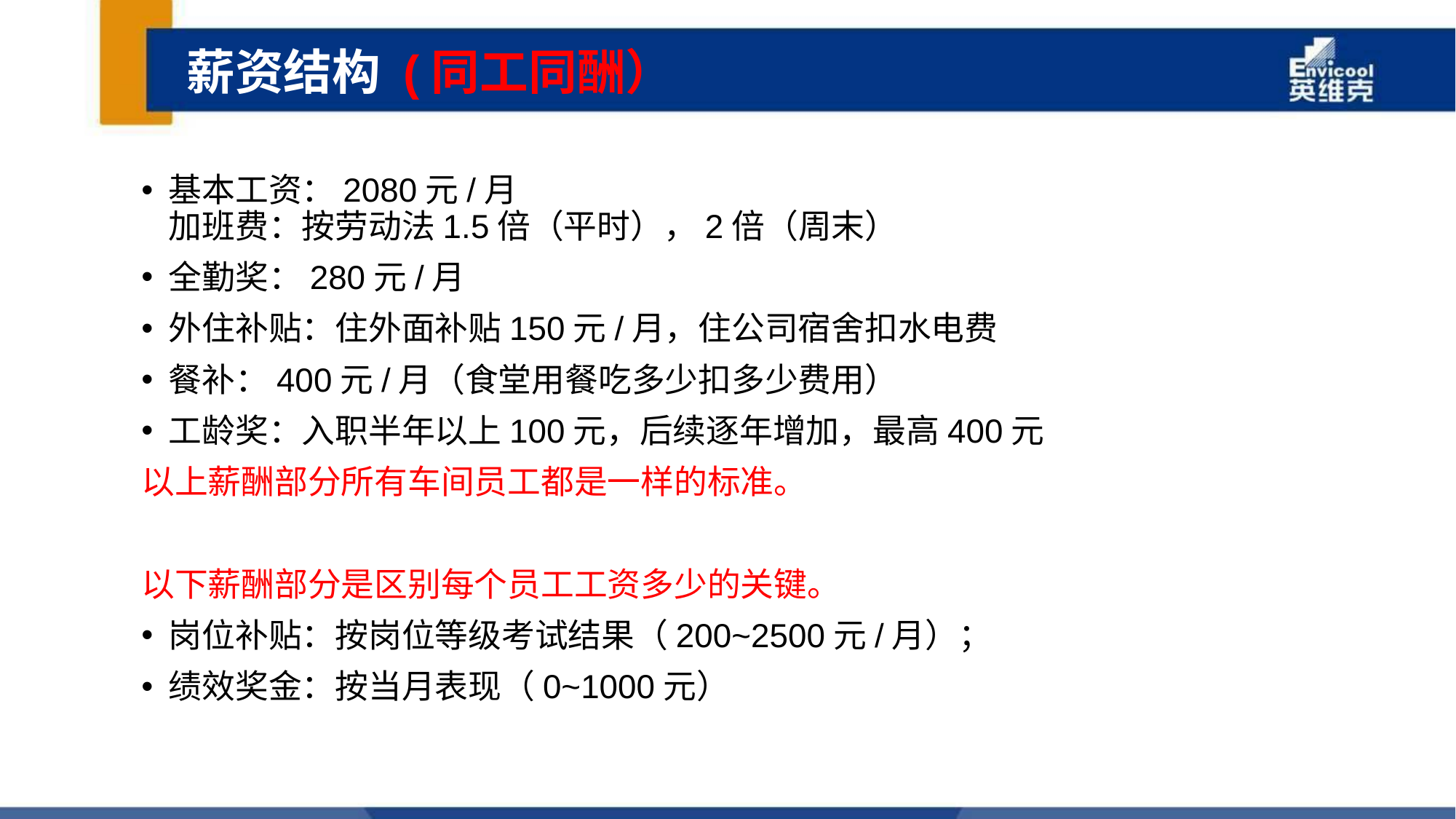

薪资结构 (同工同酬）
基本工资：2080元/月
加班费：按劳动法1.5倍（平时），2倍（周末）
全勤奖：280元/月
外住补贴：住外面补贴150元/月，住公司宿舍扣水电费
餐补：400元/月（食堂用餐吃多少扣多少费用）
工龄奖：入职半年以上100元，后续逐年增加，最高400元
以上薪酬部分所有车间员工都是一样的标准。

以下薪酬部分是区别每个员工工资多少的关键。
岗位补贴：按岗位等级考试结果（200~2500元/月）；
绩效奖金：按当月表现（0~1000元）